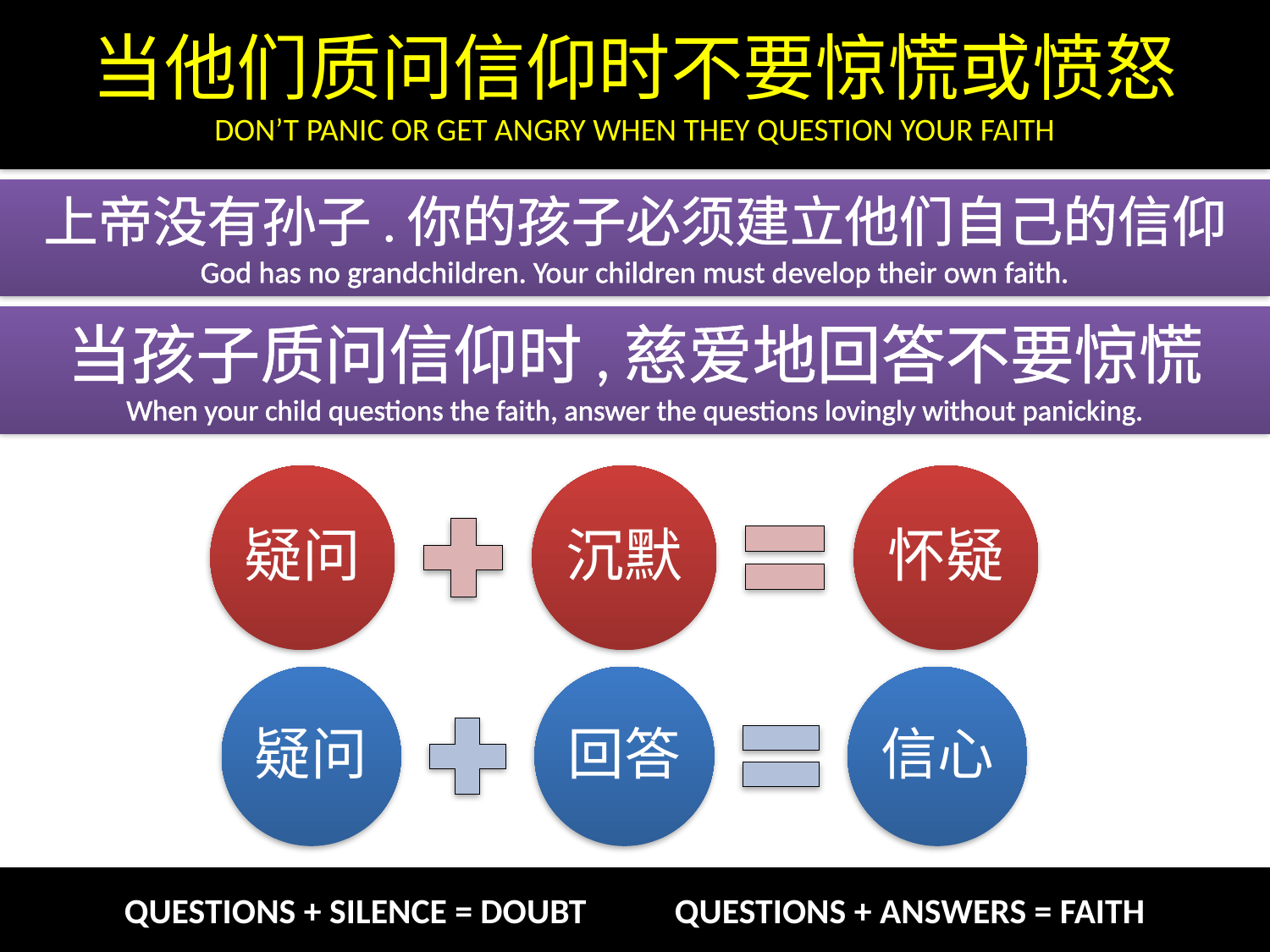

当他们质问信仰时不要惊慌或愤怒
DON’T PANIC OR GET ANGRY WHEN THEY QUESTION YOUR FAITH
# 上帝没有孙子.你的孩子必须建立他们自己的信仰 God has no grandchildren. Your children must develop their own faith.
当孩子质问信仰时,慈爱地回答不要惊慌
When your child questions the faith, answer the questions lovingly without panicking.
疑问

沉默

怀疑
疑问

回答

信心
QUESTIONS + SILENCE = DOUBT           QUESTIONS + ANSWERS = FAITH